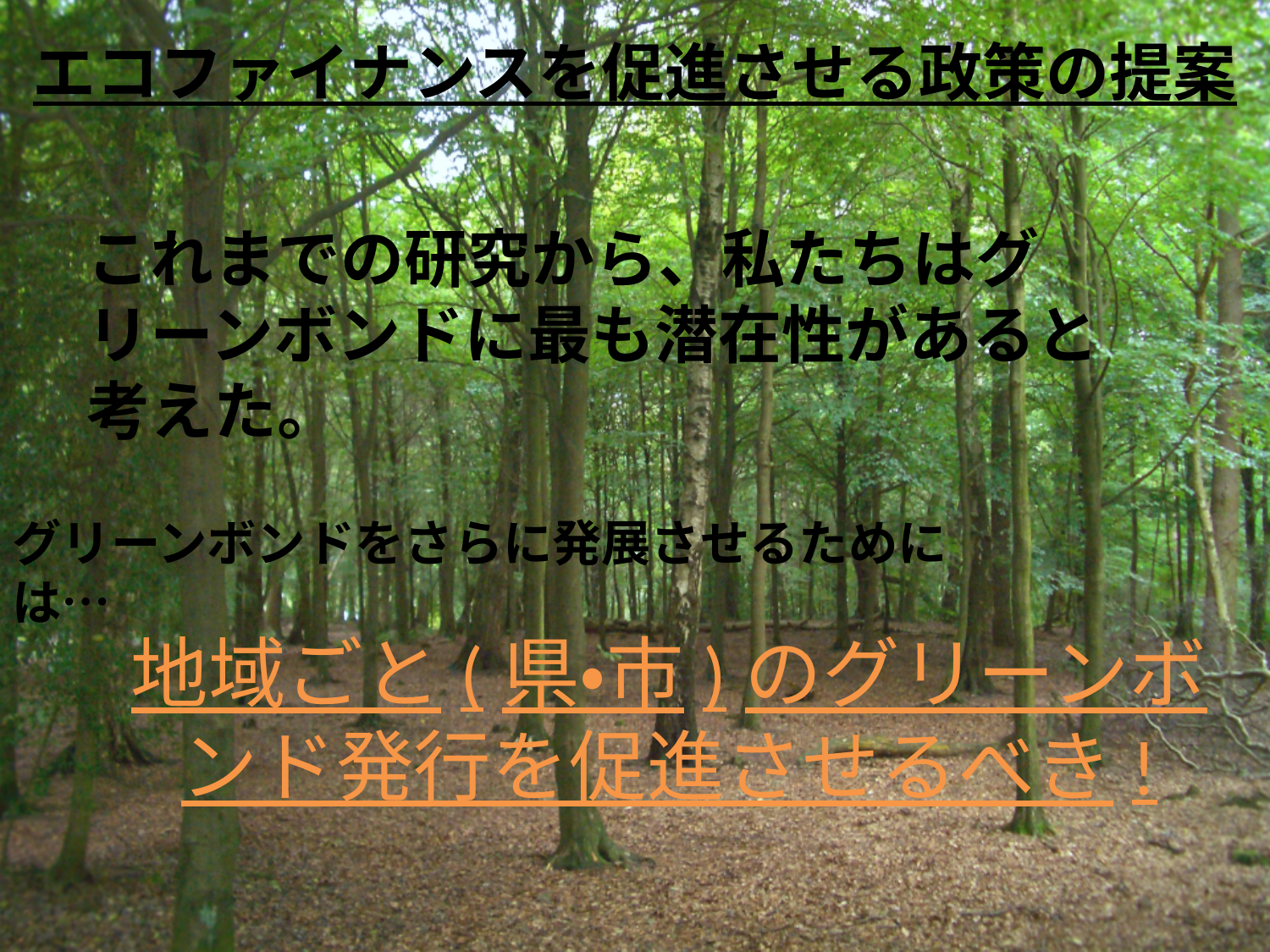

エコファイナンスを促進させる政策の提案
これまでの研究から、私たちはグリーンボンドに最も潜在性があると考えた。
グリーンボンドをさらに発展させるためには…
地域ごと(県・市)のグリーンボンド発行を促進させるべき!